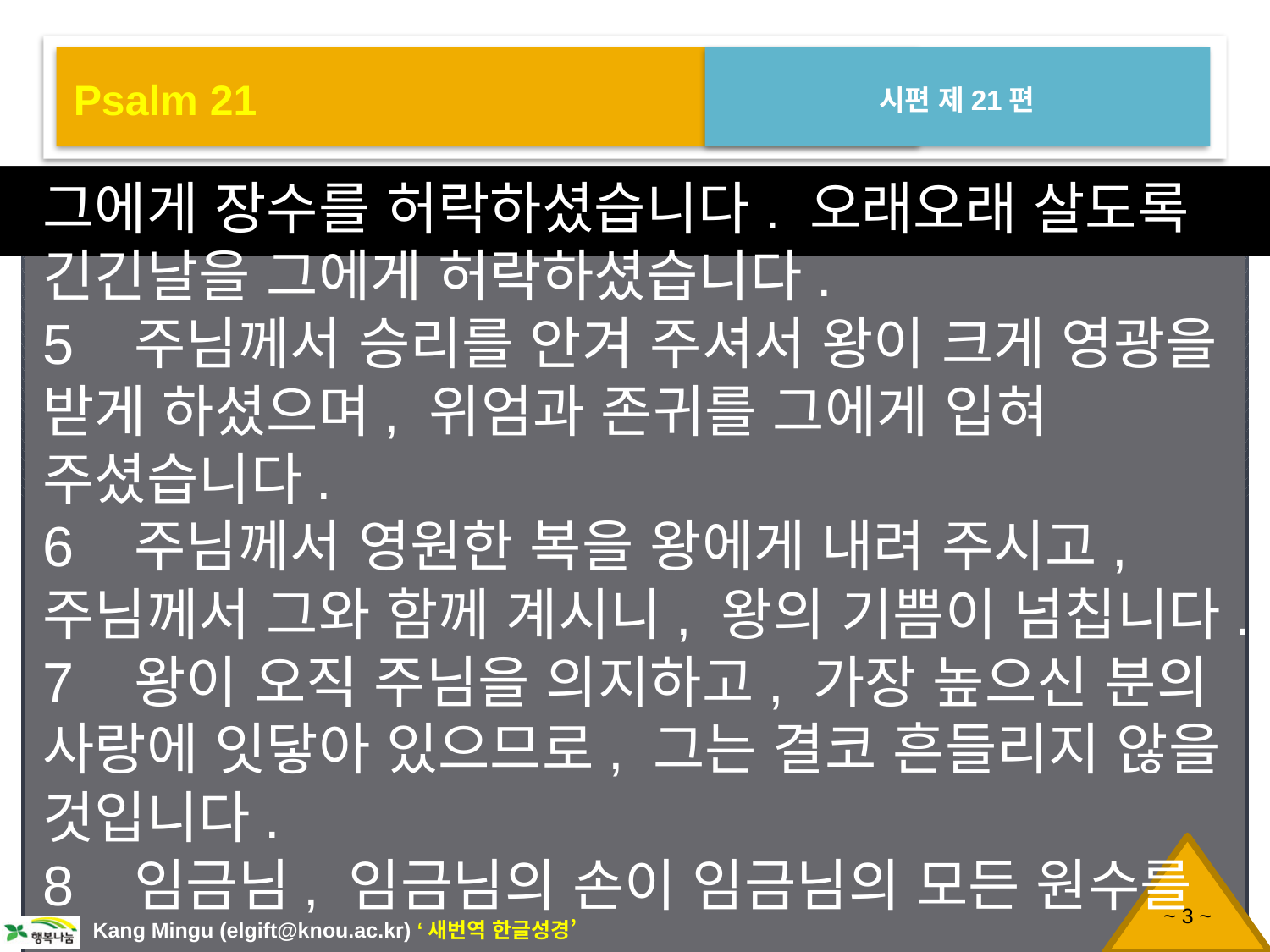

Psalm 21
시편 제21편
그에게 장수를 허락하셨습니다. 오래오래 살도록 긴긴날을 그에게 허락하셨습니다.
5   주님께서 승리를 안겨 주셔서 왕이 크게 영광을 받게 하셨으며, 위엄과 존귀를 그에게 입혀 주셨습니다.
6   주님께서 영원한 복을 왕에게 내려 주시고, 주님께서 그와 함께 계시니, 왕의 기쁨이 넘칩니다.
7   왕이 오직 주님을 의지하고, 가장 높으신 분의 사랑에 잇닿아 있으므로, 그는 결코 흔들리지 않을 것입니다.
8   임금님, 임금님의 손이 임금님의 모든 원수를